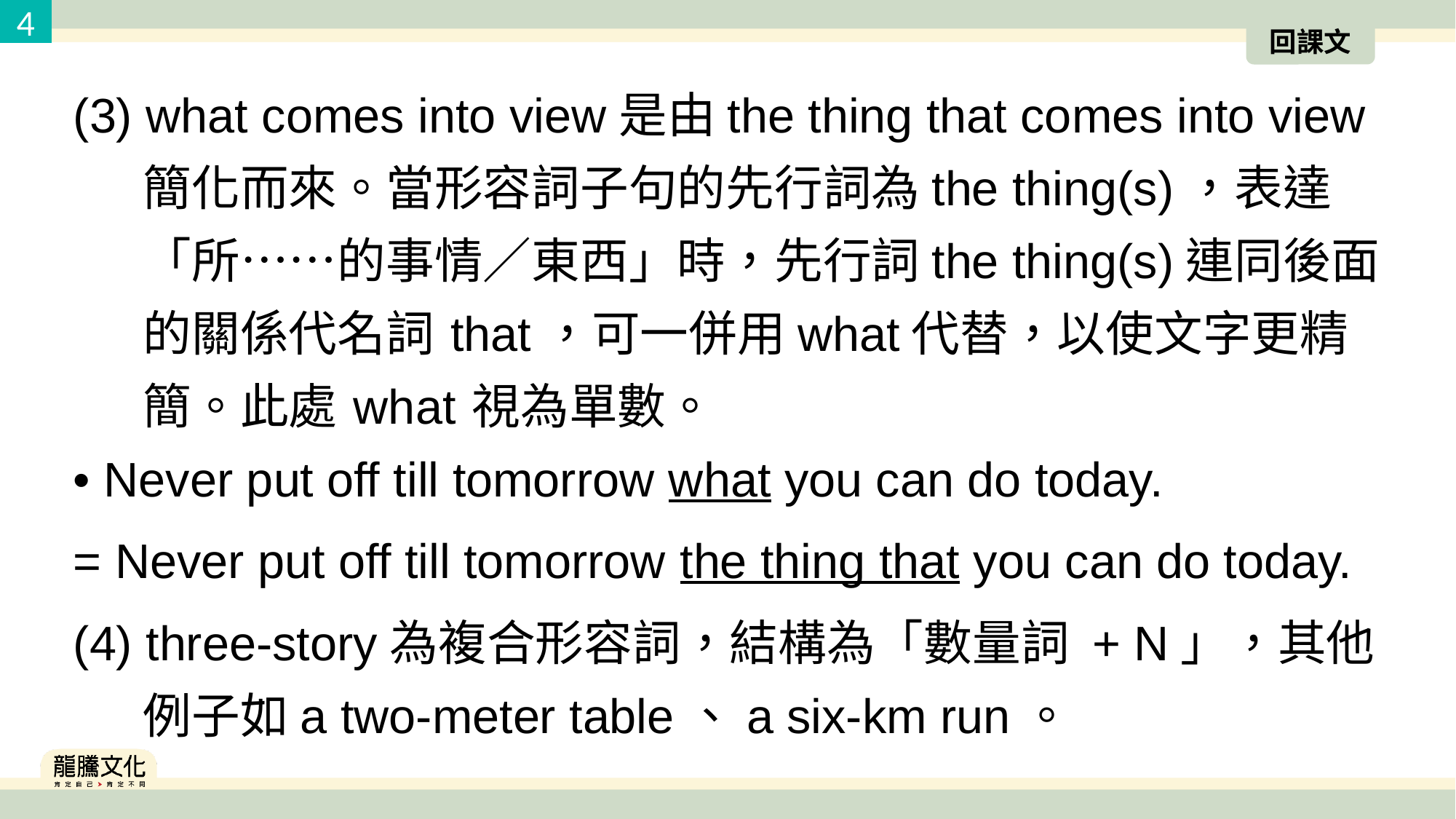

4
回課文
(3) what comes into view是由the thing that comes into view簡化而來。當形容詞子句的先行詞為the thing(s)，表達「所⋯⋯的事情／東西」時，先行詞the thing(s)連同後面的關係代名詞that，可一併用what代替，以使文字更精簡。此處what視為單數。
• Never put off till tomorrow what you can do today.
= Never put off till tomorrow the thing that you can do today.
(4) three-story為複合形容詞，結構為「數量詞 + N」，其他例子如a two-meter table、a six-km run。